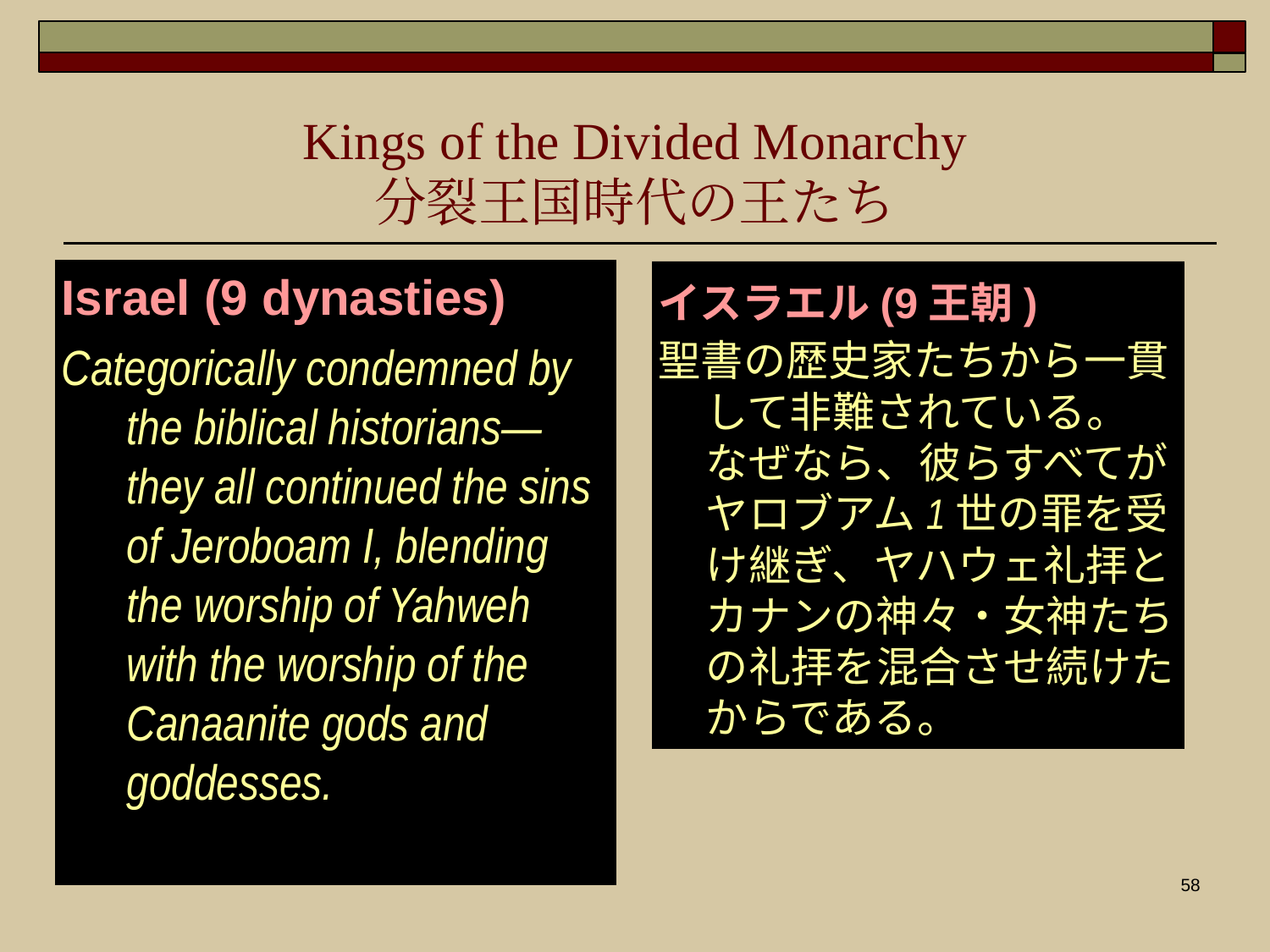

Kings of the Divided Monarchy
分裂王国時代の王たち
Israel (9 dynasties)
Categorically condemned by the biblical historians—they all continued the sins of Jeroboam I, blending the worship of Yahweh with the worship of the Canaanite gods and goddesses.
イスラエル(9王朝)
聖書の歴史家たちから一貫して非難されている。
なぜなら、彼らすべてがヤロブアム1世の罪を受け継ぎ、ヤハウェ礼拝とカナンの神々・女神たちの礼拝を混合させ続けたからである。
58